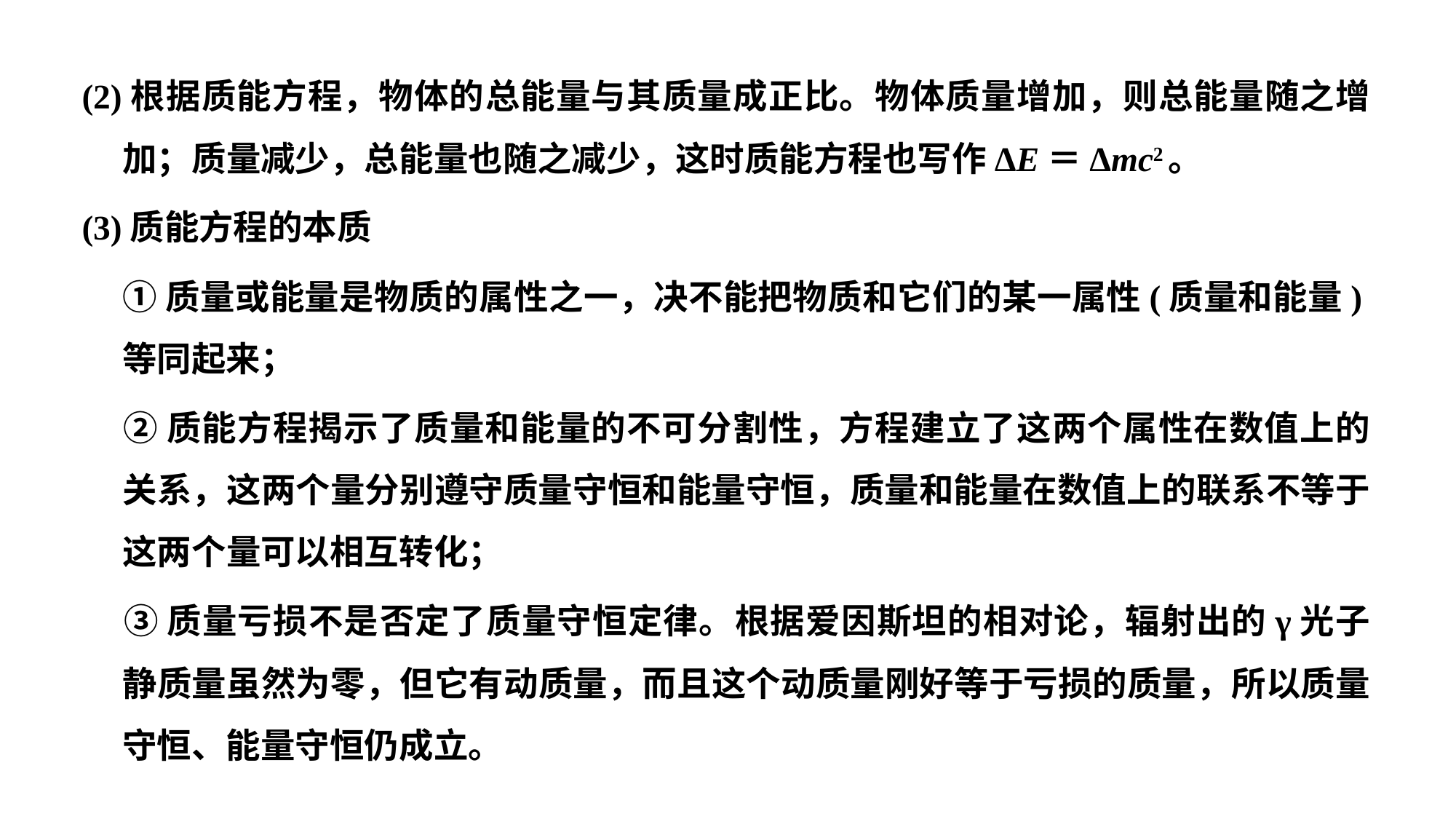

(2)根据质能方程，物体的总能量与其质量成正比。物体质量增加，则总能量随之增加；质量减少，总能量也随之减少，这时质能方程也写作ΔE＝Δmc2。
(3)质能方程的本质
	①质量或能量是物质的属性之一，决不能把物质和它们的某一属性(质量和能量)等同起来；
	②质能方程揭示了质量和能量的不可分割性，方程建立了这两个属性在数值上的关系，这两个量分别遵守质量守恒和能量守恒，质量和能量在数值上的联系不等于这两个量可以相互转化；
	③质量亏损不是否定了质量守恒定律。根据爱因斯坦的相对论，辐射出的γ光子静质量虽然为零，但它有动质量，而且这个动质量刚好等于亏损的质量，所以质量守恒、能量守恒仍成立。